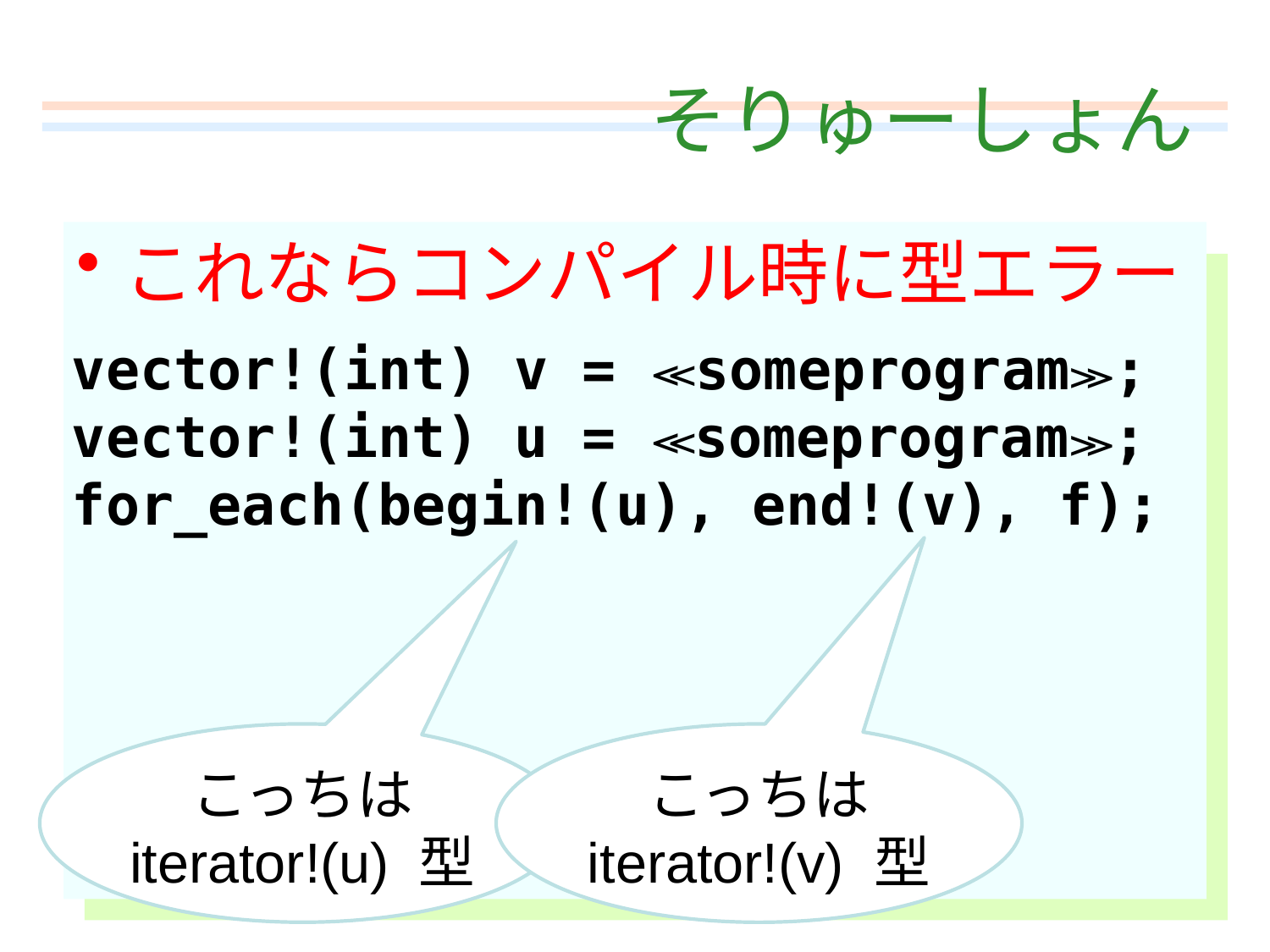

# そりゅーしょん
これならコンパイル時に型エラー
vector!(int) v = ≪someprogram≫;
vector!(int) u = ≪someprogram≫;
for_each(begin!(u), end!(v), f);
こっちは
iterator!(u) 型
こっちは
iterator!(v) 型